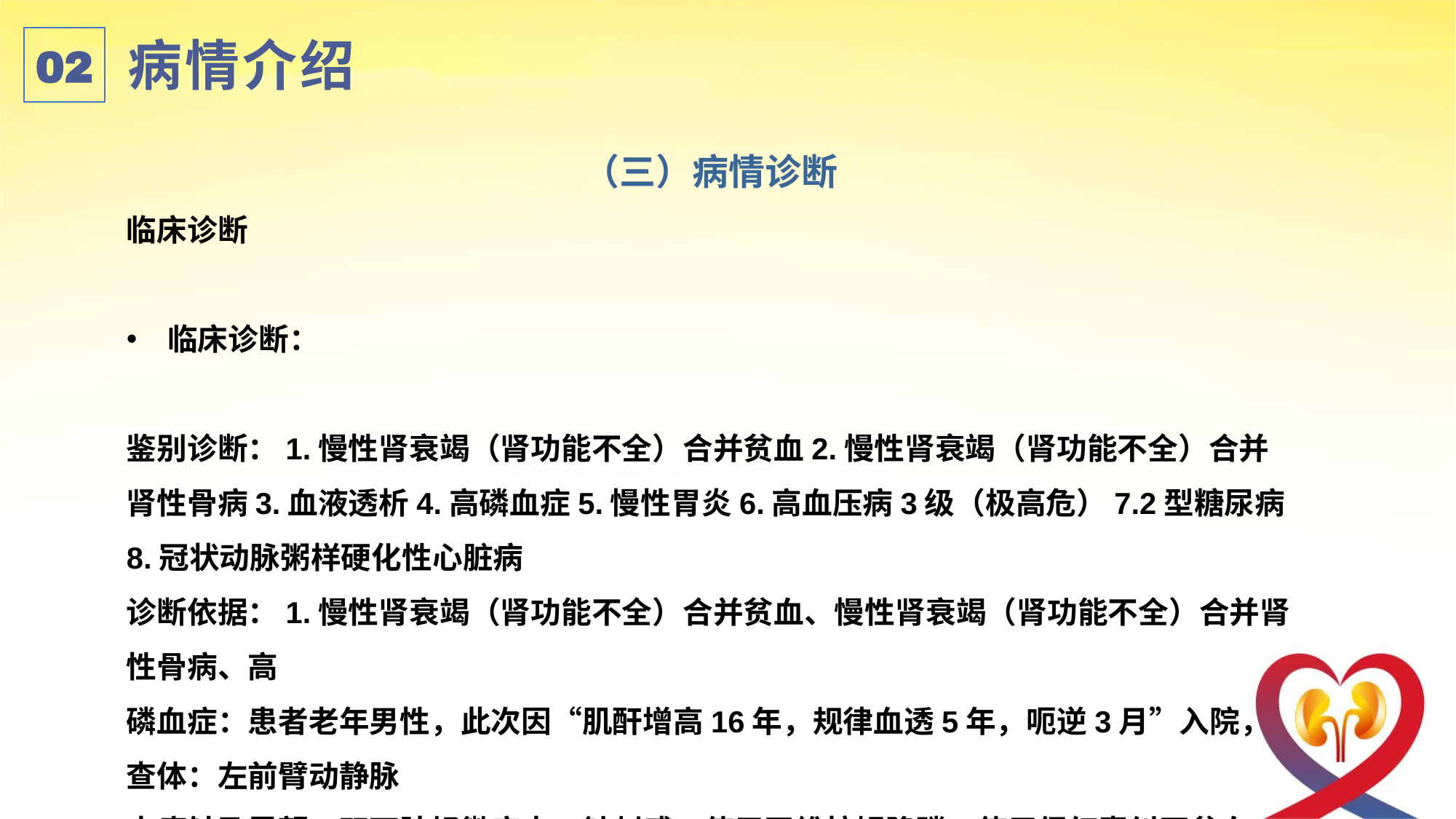

病情介绍
02
（三）病情诊断
临床诊断

临床诊断：

鉴别诊断：1.慢性肾衰竭（肾功能不全）合并贫血2.慢性肾衰竭（肾功能不全）合并肾性骨病3.血液透析4.高磷血症5.慢性胃炎6.高血压病3级（极高危）7.2型糖尿病8.冠状动脉粥样硬化性心脏病
诊断依据：1.慢性肾衰竭（肾功能不全）合并贫血、慢性肾衰竭（肾功能不全）合并肾性骨病、高
磷血症：患者老年男性，此次因“肌酐增高16年，规律血透5年，呃逆3月”入院，查体：左前臂动静脉
内瘘触及震颤。双下肢轻微麻木、针刺感，使用司维拉姆降磷，使用促红素纠正贫血，故此项诊断成
应。
2.慢性胃炎：患者既往有黑便病史，有呃逆，故需考虑此项诊断，待胃镜检查明确诊断。
3.高血压病3级（极高危）：患者有高血压病史16余年，最高血压200/100mmHg,目前服用络活喜1#bid、诺欣妥1粒 bid治疗，血压控制情况不佳，平素血压140-160/80-100mmHg,故此项诊断成立。
4.2型糖尿病：有糖尿病病史15年，目前应用混合优泌林（早11u)治疗，血糖未监测，故此项诊断成立。
5.冠状动脉粥样硬化性心脏病：患者偶有胸闷心悸，查心超：左房室增大伴左室舒张功能减退、升主动脉及主动脉窦部增宽、少量心包积液，故此项诊断成立。

分期/分类/分型：

其他诊断（有则记录）：